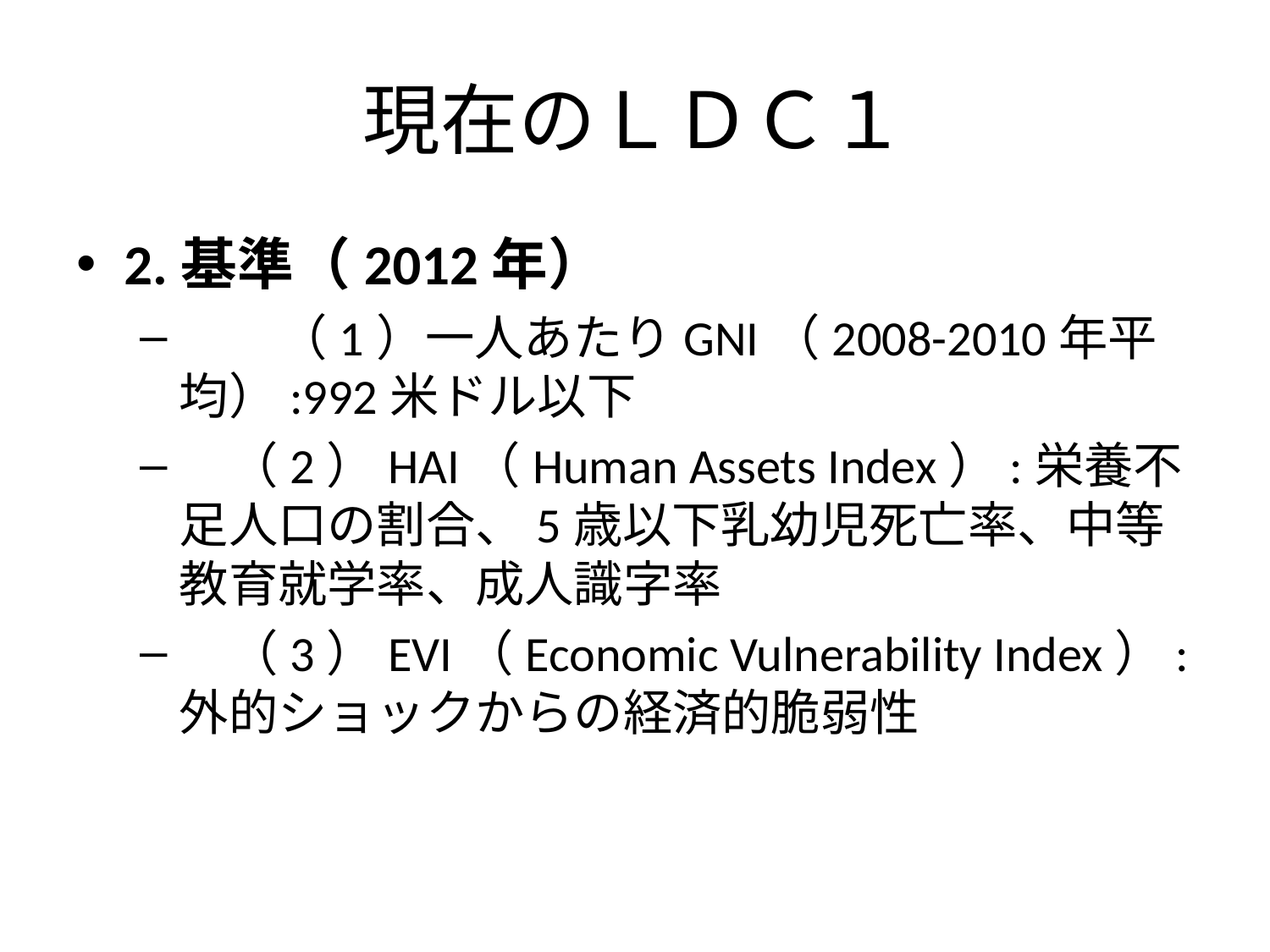

# 現在のＬＤＣ１
2.基準（2012年）
　　（1）一人あたりGNI（2008-2010年平均）:992米ドル以下
　（2）HAI（Human Assets Index）:栄養不足人口の割合、5歳以下乳幼児死亡率、中等教育就学率、成人識字率
　（3）EVI（Economic Vulnerability Index）:外的ショックからの経済的脆弱性